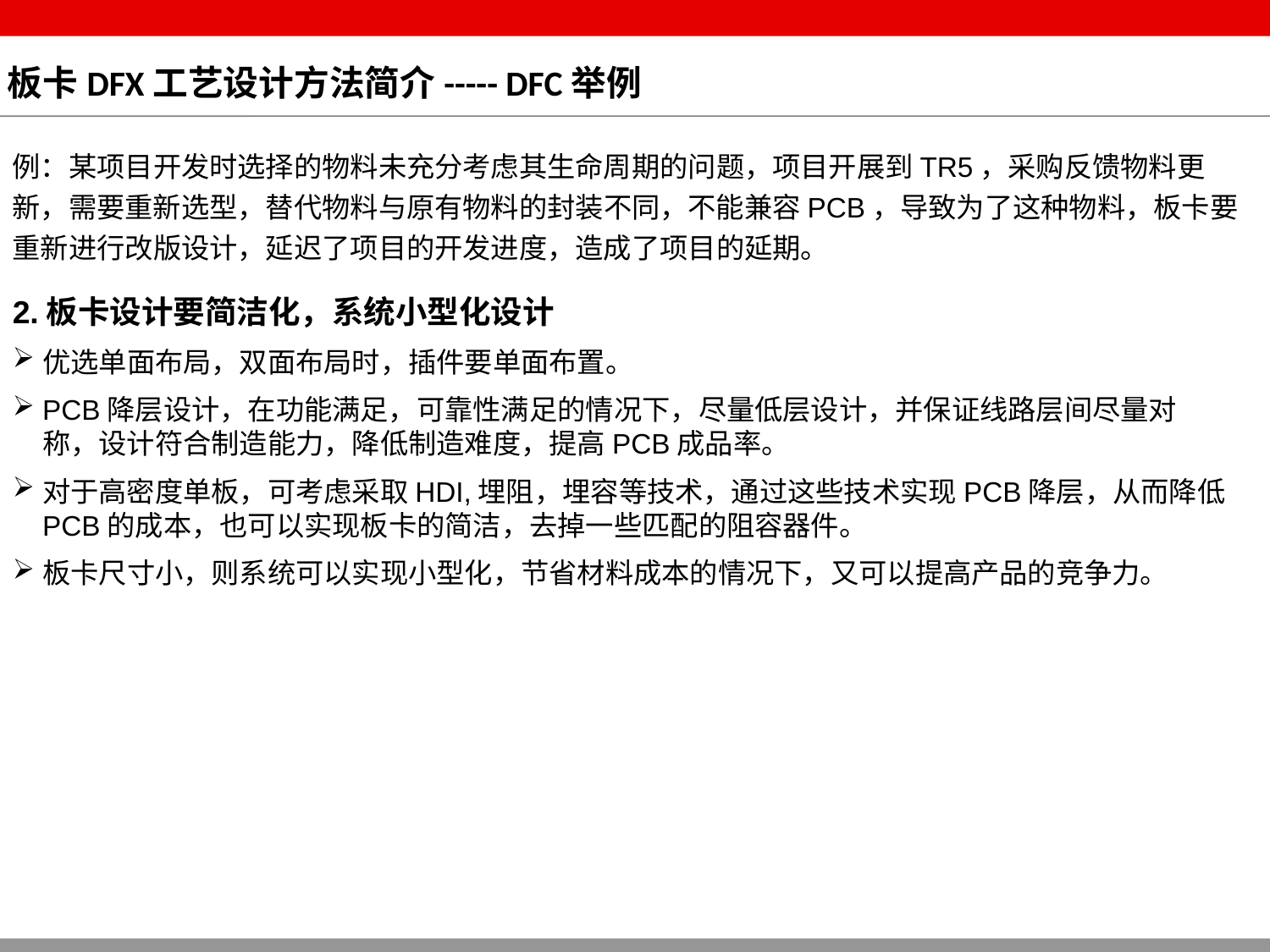

# 板卡DFX工艺设计方法简介----- DFC举例
例：某项目开发时选择的物料未充分考虑其生命周期的问题，项目开展到TR5，采购反馈物料更新，需要重新选型，替代物料与原有物料的封装不同，不能兼容PCB，导致为了这种物料，板卡要重新进行改版设计，延迟了项目的开发进度，造成了项目的延期。
2.板卡设计要简洁化，系统小型化设计
优选单面布局，双面布局时，插件要单面布置。
PCB降层设计，在功能满足，可靠性满足的情况下，尽量低层设计，并保证线路层间尽量对称，设计符合制造能力，降低制造难度，提高PCB成品率。
对于高密度单板，可考虑采取HDI,埋阻，埋容等技术，通过这些技术实现PCB降层，从而降低PCB的成本，也可以实现板卡的简洁，去掉一些匹配的阻容器件。
板卡尺寸小，则系统可以实现小型化，节省材料成本的情况下，又可以提高产品的竞争力。